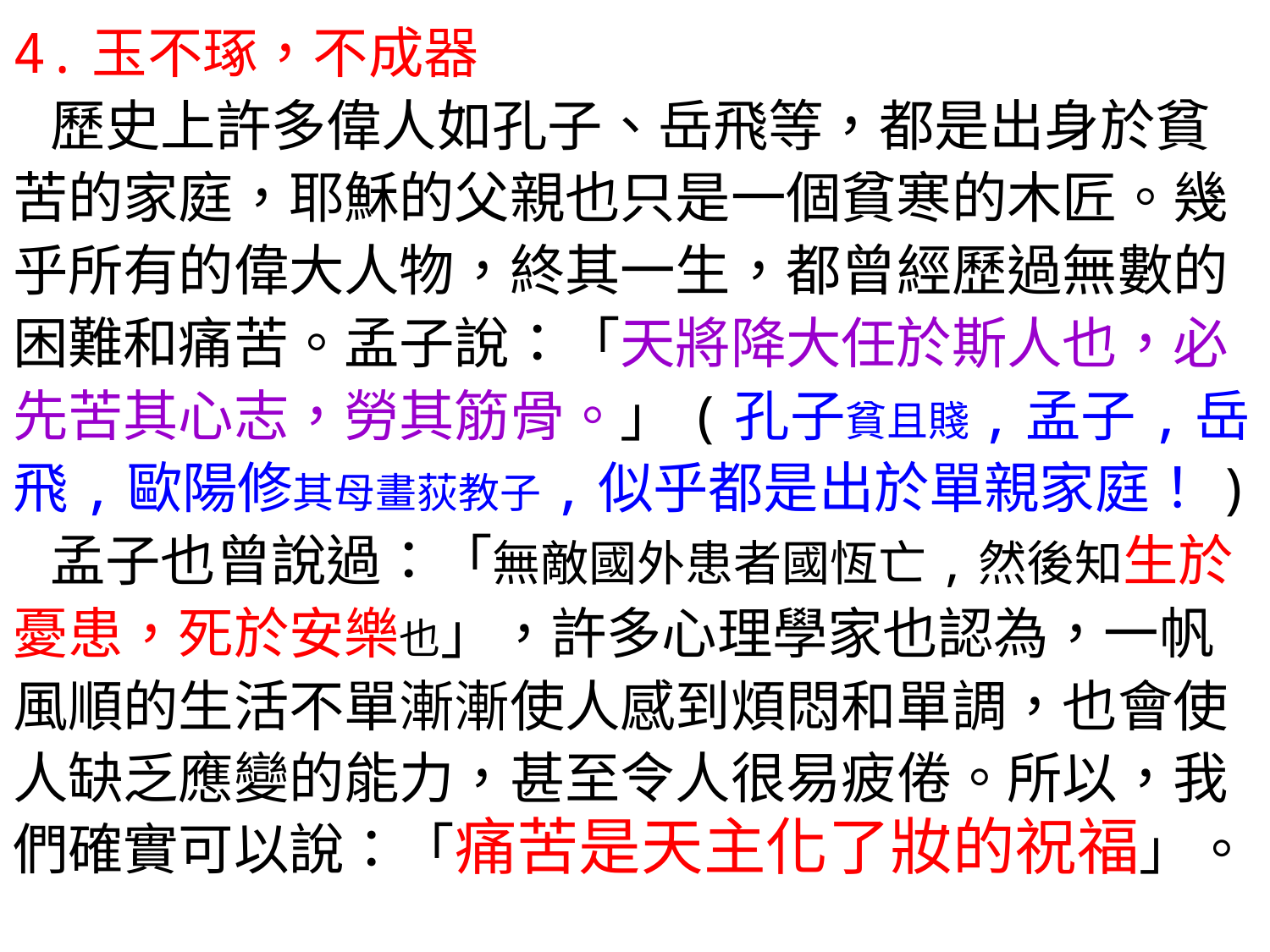

4.玉不琢，不成器
  歷史上許多偉人如孔子、岳飛等，都是出身於貧苦的家庭，耶穌的父親也只是一個貧寒的木匠。幾乎所有的偉大人物，終其一生，都曾經歷過無數的困難和痛苦。孟子說：「天將降大任於斯人也，必先苦其心志，勞其筋骨。」(孔子貧且賤,孟子,岳飛,歐陽修其母畫荻教子,似乎都是出於單親家庭！)
  孟子也曾說過：「無敵國外患者國恆亡,然後知生於憂患，死於安樂也」，許多心理學家也認為，一帆風順的生活不單漸漸使人感到煩悶和單調，也會使人缺乏應變的能力，甚至令人很易疲倦。所以，我們確實可以說：「痛苦是天主化了妝的祝福」。